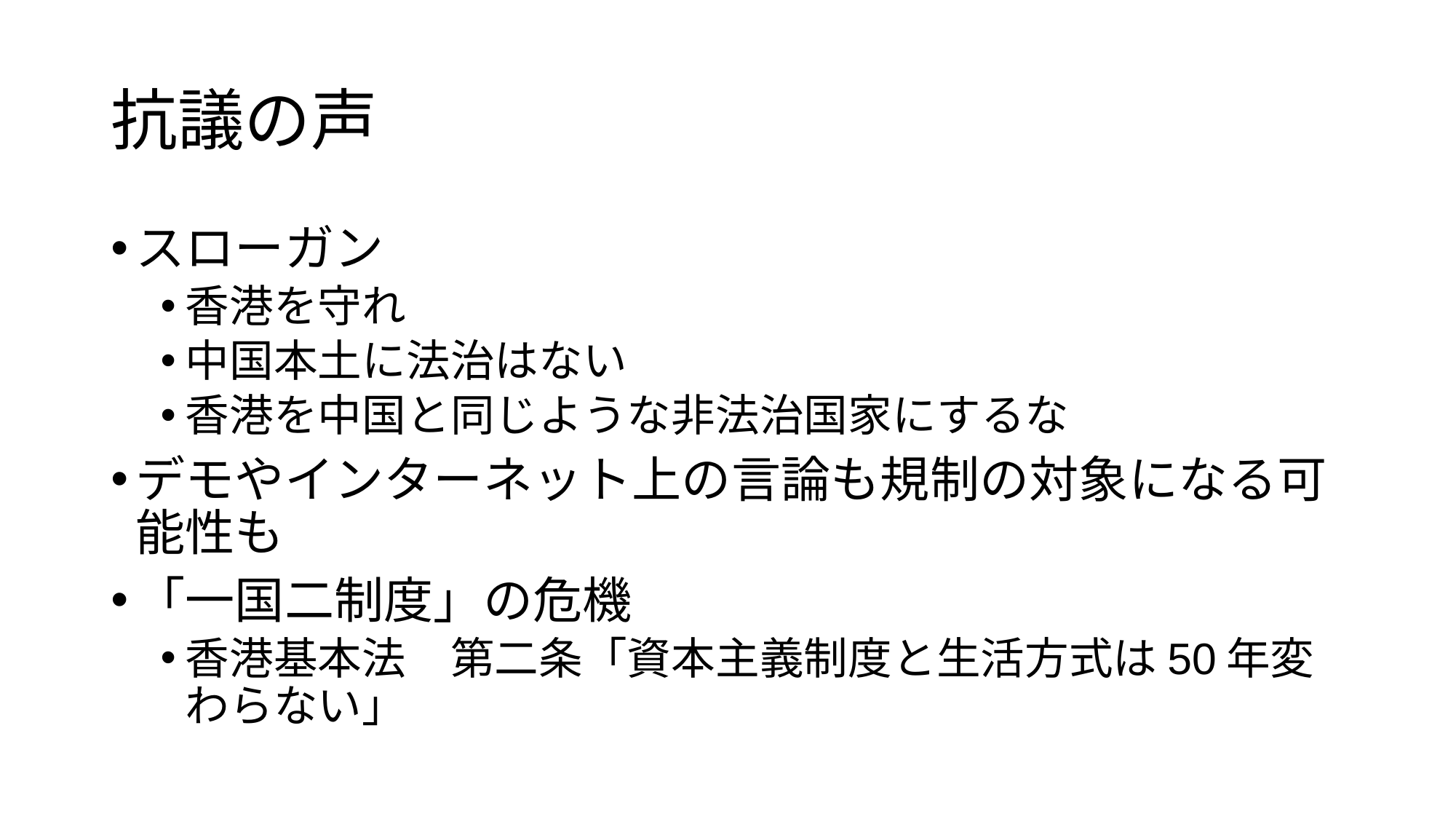

# 抗議の声
スローガン
香港を守れ
中国本土に法治はない
香港を中国と同じような非法治国家にするな
デモやインターネット上の言論も規制の対象になる可能性も
「一国二制度」の危機
香港基本法　第二条「資本主義制度と生活方式は50年変わらない」